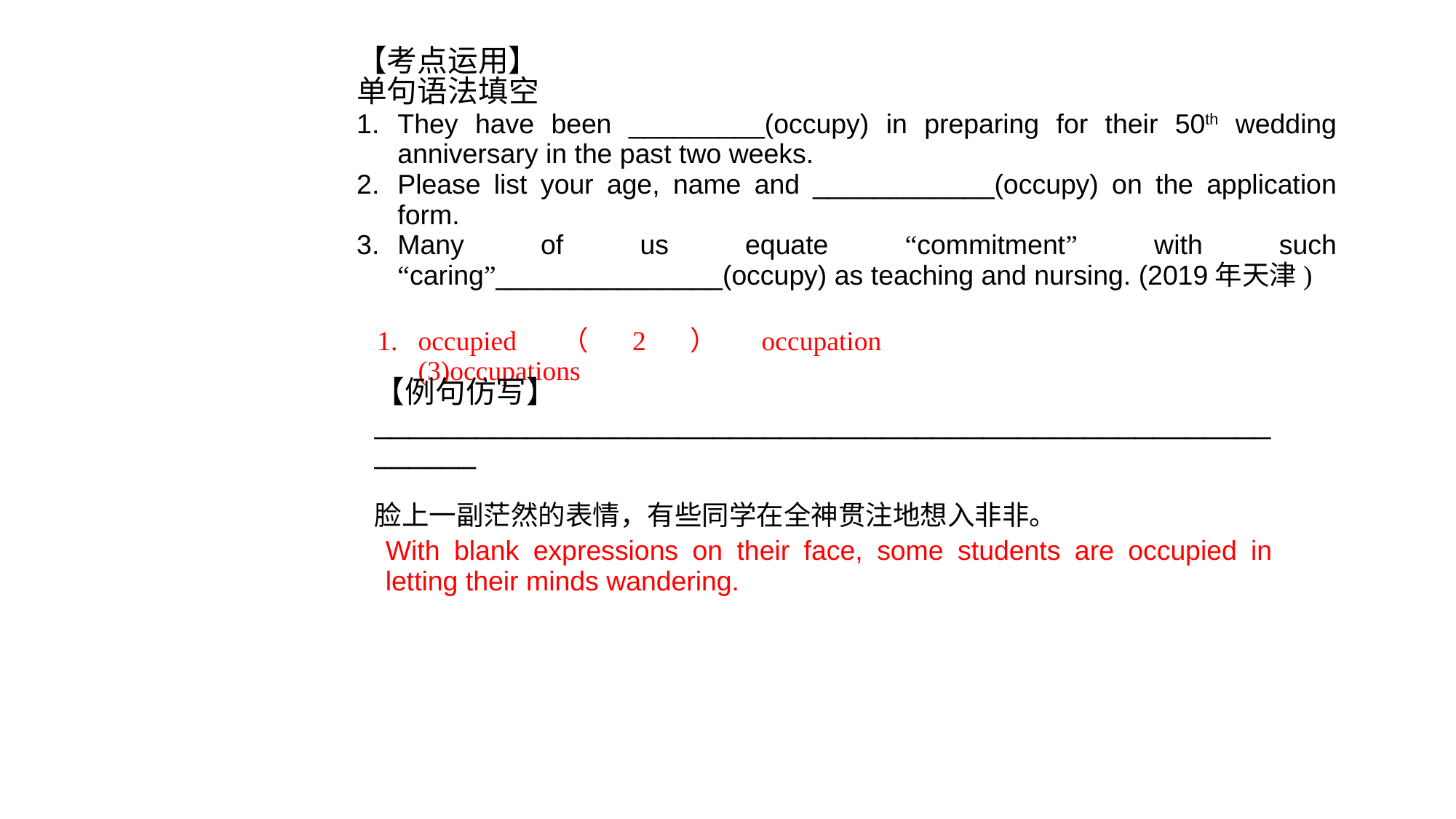

【考点运用】
单句语法填空
They have been _________(occupy) in preparing for their 50th wedding anniversary in the past two weeks.
Please list your age, name and ____________(occupy) on the application form.
Many of us equate “commitment” with such “caring”_______________(occupy) as teaching and nursing. (2019年天津)
occupied（2）occupation (3)occupations
【例句仿写】
___________________________________________________________

脸上一副茫然的表情，有些同学在全神贯注地想入非非。
With blank expressions on their face, some students are occupied in letting their minds wandering.